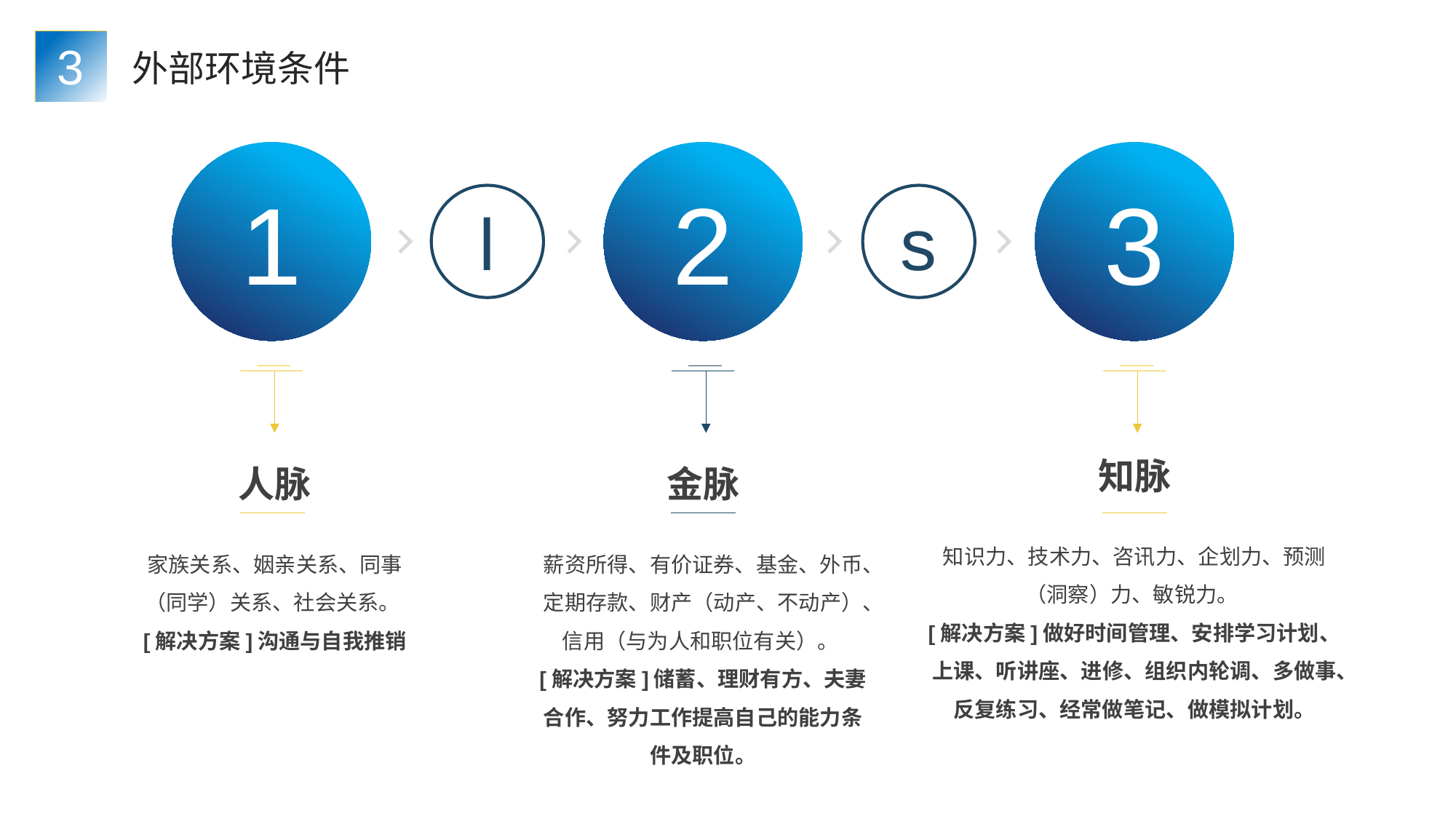

3
外部环境条件
1
人脉
家族关系、姻亲关系、同事（同学）关系、社会关系。
[解决方案]沟通与自我推销
2
金脉
薪资所得、有价证券、基金、外币、定期存款、财产（动产、不动产）、信用（与为人和职位有关）。
[解决方案]储蓄、理财有方、夫妻合作、努力工作提高自己的能力条件及职位。
3
知脉
知识力、技术力、咨讯力、企划力、预测（洞察）力、敏锐力。
[解决方案]做好时间管理、安排学习计划、上课、听讲座、进修、组织内轮调、多做事、反复练习、经常做笔记、做模拟计划。
l
s